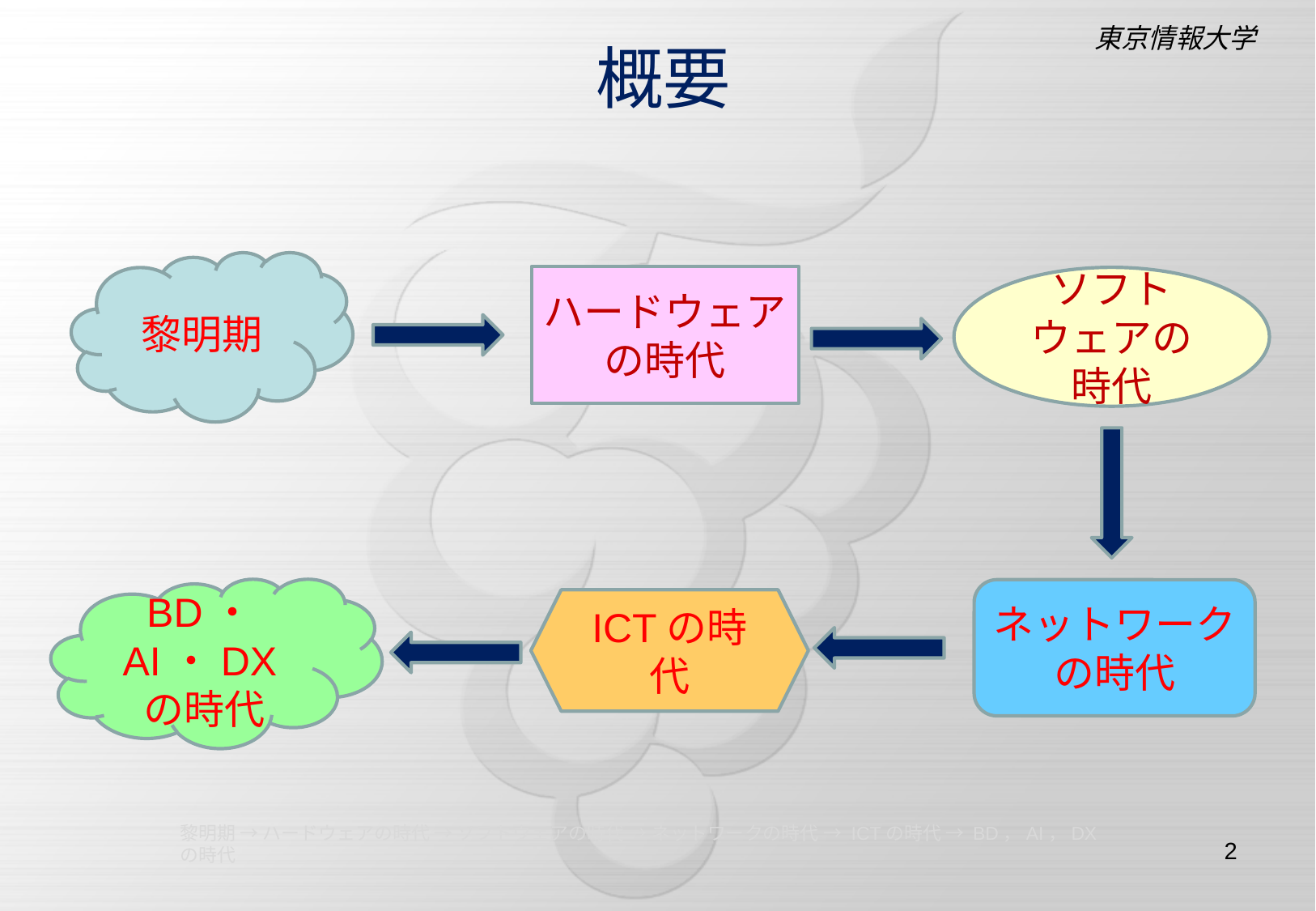

# 概要
黎明期
ハードウェアの時代
ソフトウェアの時代

BD・AI・DXの時代
ネットワークの時代
ICTの時代

黎明期 → ハードウェアの時代 → ソフトウェアの時代 → ネットワークの時代 → ICTの時代 → BD，AI，DXの時代
2